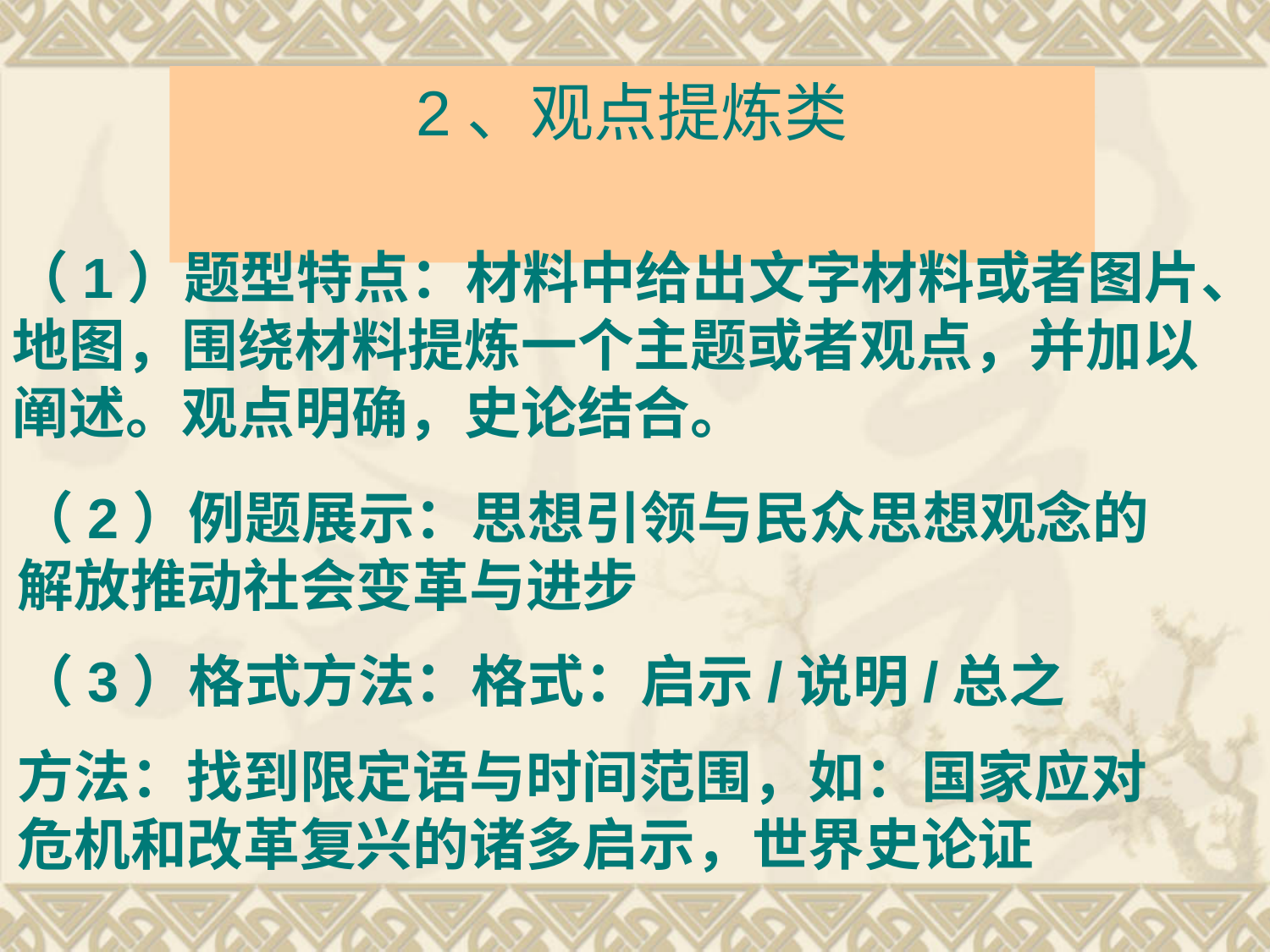

2、观点提炼类

（1）题型特点：材料中给出文字材料或者图片、地图，围绕材料提炼一个主题或者观点，并加以阐述。观点明确，史论结合。

（2）例题展示：思想引领与民众思想观念的解放推动社会变革与进步
（3）格式方法：格式：启示/说明/总之
方法：找到限定语与时间范围，如：国家应对危机和改革复兴的诸多启示，世界史论证